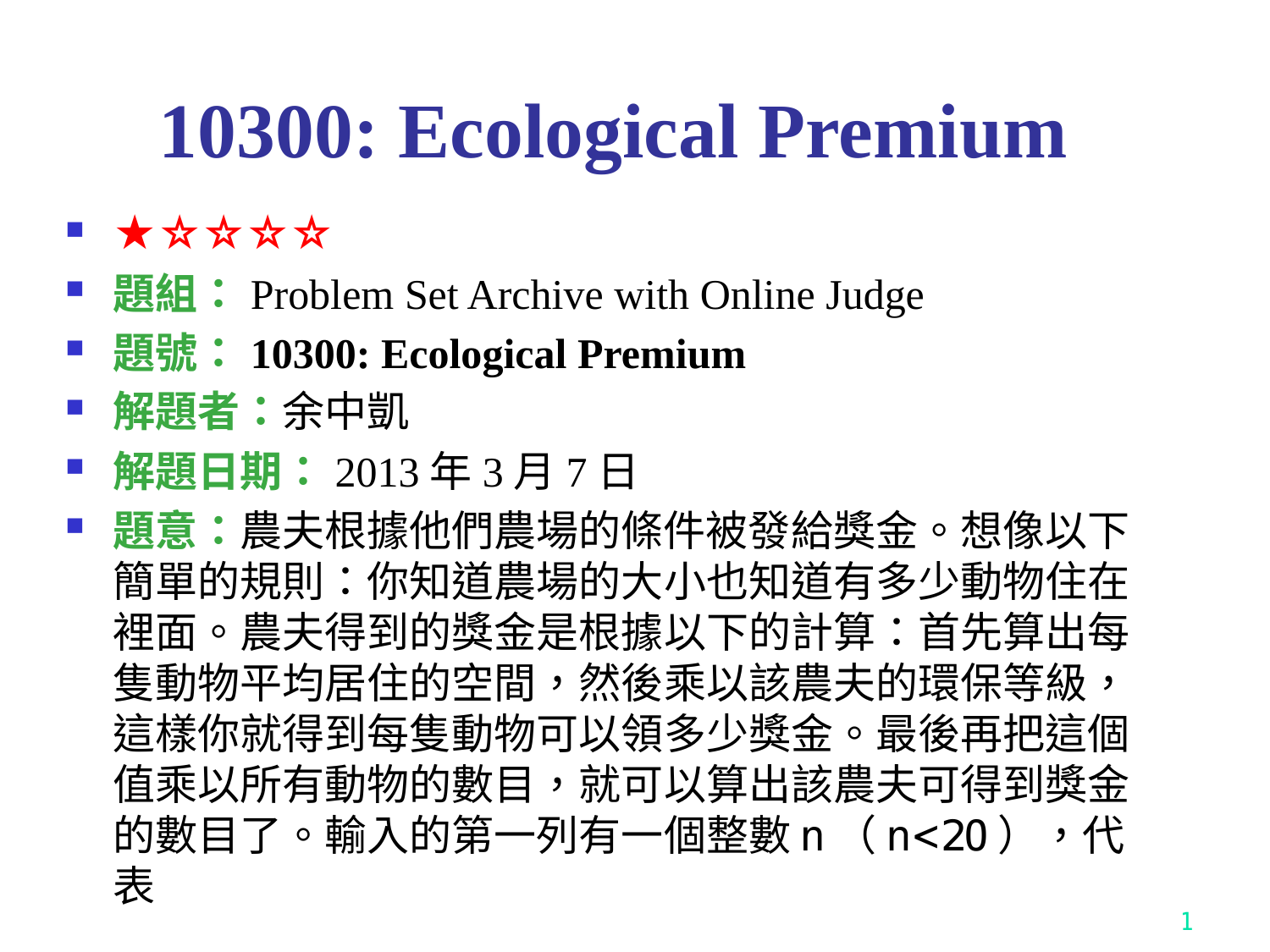

# 10300: Ecological Premium
★☆☆☆☆
題組：Problem Set Archive with Online Judge
題號：10300: Ecological Premium
解題者：余中凱
解題日期：2013年3月7日
題意：農夫根據他們農場的條件被發給獎金。想像以下簡單的規則：你知道農場的大小也知道有多少動物住在裡面。農夫得到的獎金是根據以下的計算：首先算出每隻動物平均居住的空間，然後乘以該農夫的環保等級，這樣你就得到每隻動物可以領多少獎金。最後再把這個值乘以所有動物的數目，就可以算出該農夫可得到獎金的數目了。輸入的第一列有一個整數n（n<20），代表
1